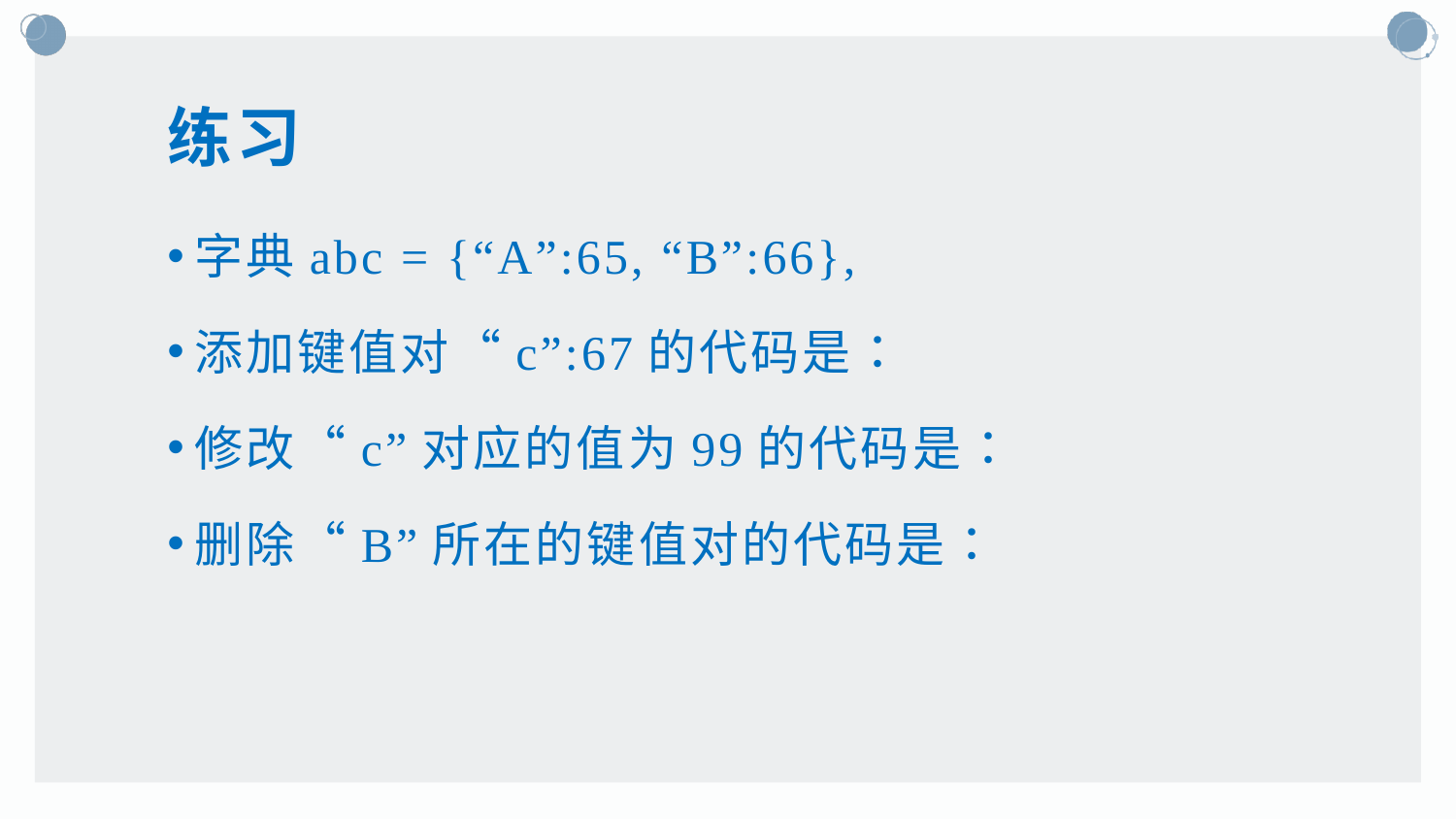

# 练习
字典abc = {“A”:65, “B”:66},
添加键值对“c”:67的代码是：
修改“c”对应的值为99的代码是：
删除“B”所在的键值对的代码是：